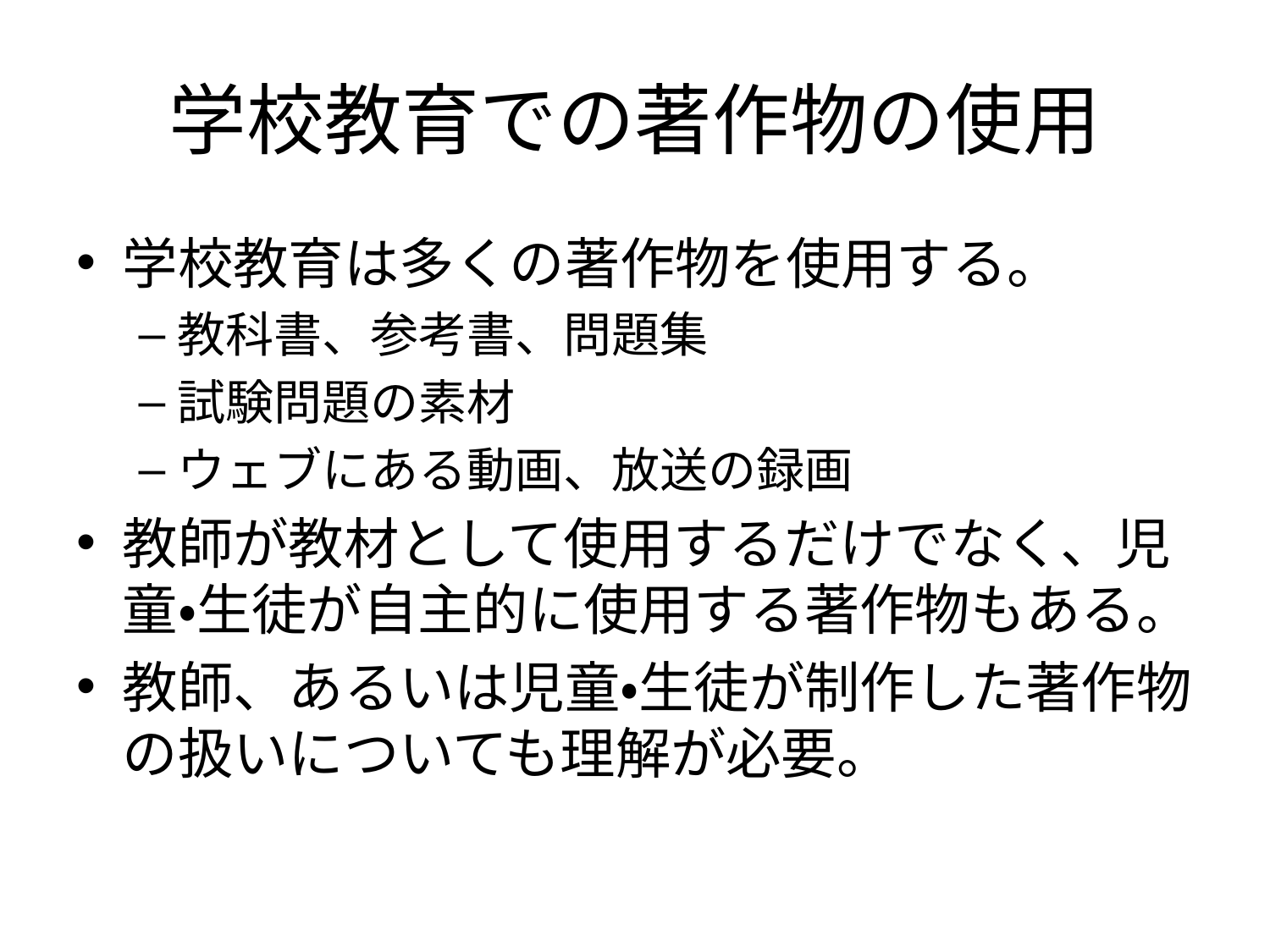

# 学校教育での著作物の使用
学校教育は多くの著作物を使用する。
教科書、参考書、問題集
試験問題の素材
ウェブにある動画、放送の録画
教師が教材として使用するだけでなく、児童・生徒が自主的に使用する著作物もある。
教師、あるいは児童・生徒が制作した著作物の扱いについても理解が必要。